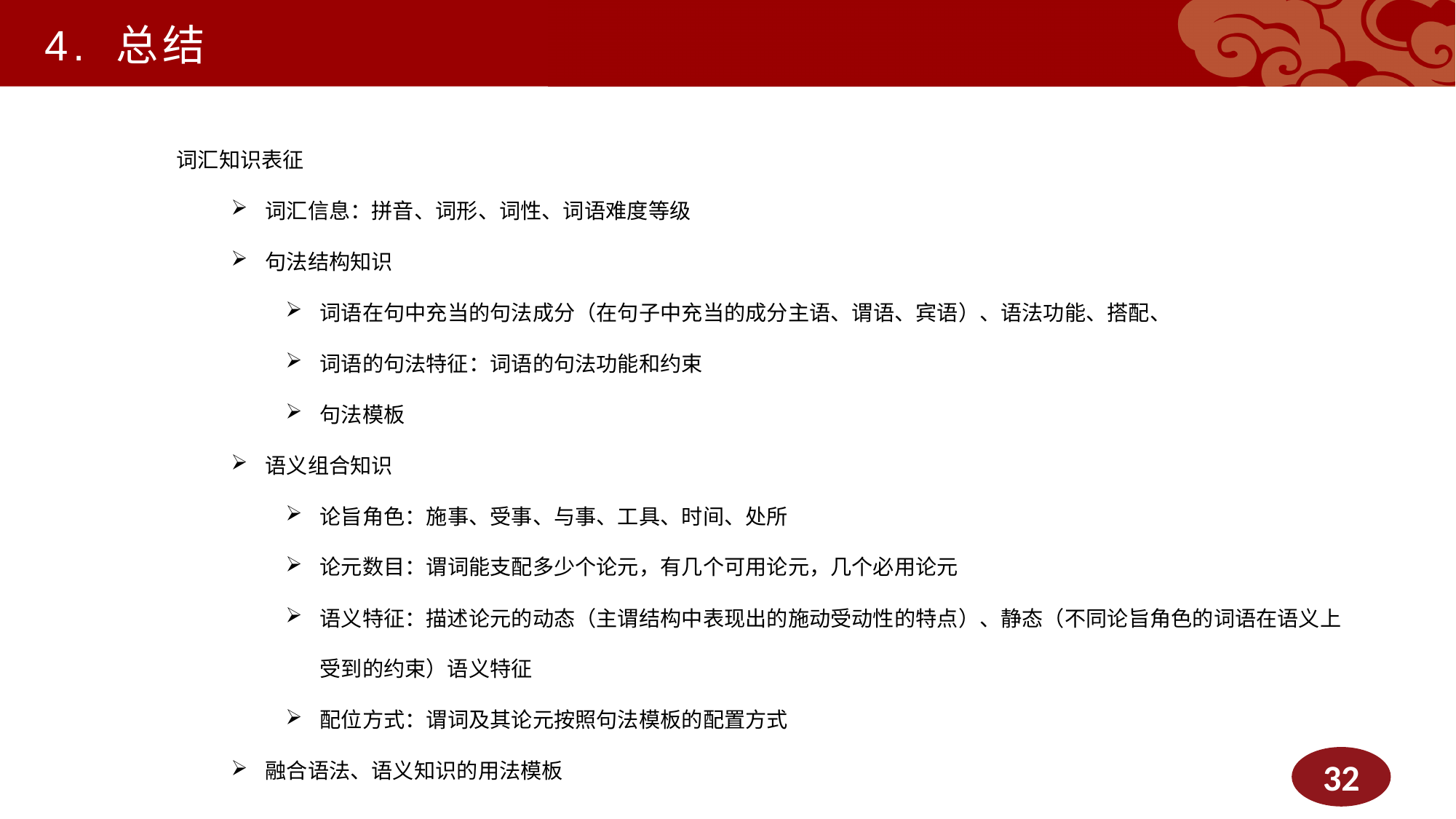

4. 总结
词汇知识表征
词汇信息：拼音、词形、词性、词语难度等级
句法结构知识
词语在句中充当的句法成分（在句子中充当的成分主语、谓语、宾语）、语法功能、搭配、
词语的句法特征：词语的句法功能和约束
句法模板
语义组合知识
论旨角色：施事、受事、与事、工具、时间、处所
论元数目：谓词能支配多少个论元，有几个可用论元，几个必用论元
语义特征：描述论元的动态（主谓结构中表现出的施动受动性的特点）、静态（不同论旨角色的词语在语义上受到的约束）语义特征
配位方式：谓词及其论元按照句法模板的配置方式
融合语法、语义知识的用法模板